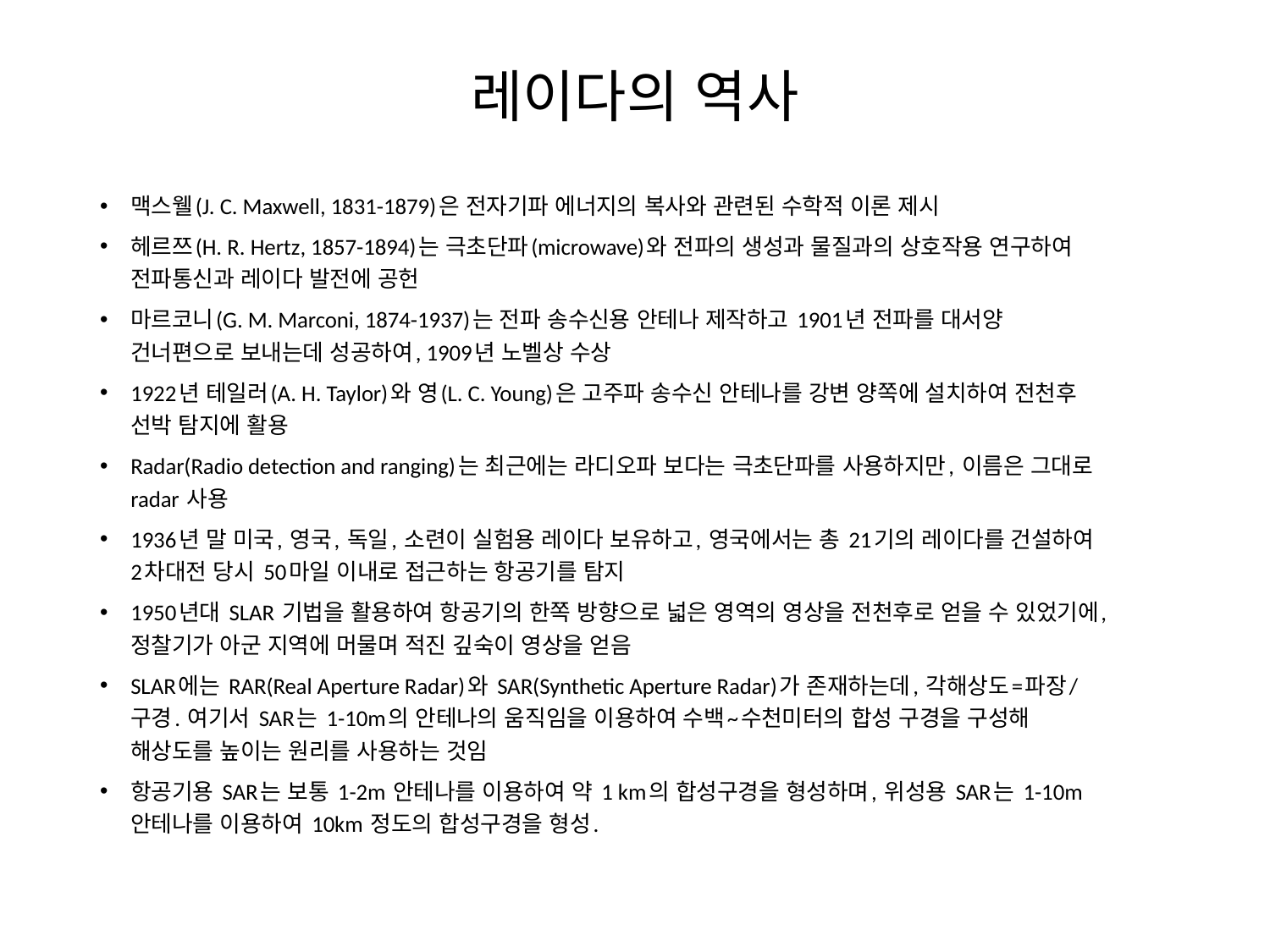

# 레이다의 역사
맥스웰(J. C. Maxwell, 1831-1879)은 전자기파 에너지의 복사와 관련된 수학적 이론 제시
헤르쯔(H. R. Hertz, 1857-1894)는 극초단파(microwave)와 전파의 생성과 물질과의 상호작용 연구하여 전파통신과 레이다 발전에 공헌
마르코니(G. M. Marconi, 1874-1937)는 전파 송수신용 안테나 제작하고 1901년 전파를 대서양 건너편으로 보내는데 성공하여, 1909년 노벨상 수상
1922년 테일러(A. H. Taylor)와 영(L. C. Young)은 고주파 송수신 안테나를 강변 양쪽에 설치하여 전천후 선박 탐지에 활용
Radar(Radio detection and ranging)는 최근에는 라디오파 보다는 극초단파를 사용하지만, 이름은 그대로 radar 사용
1936년 말 미국, 영국, 독일, 소련이 실험용 레이다 보유하고, 영국에서는 총 21기의 레이다를 건설하여 2차대전 당시 50마일 이내로 접근하는 항공기를 탐지
1950년대 SLAR 기법을 활용하여 항공기의 한쪽 방향으로 넓은 영역의 영상을 전천후로 얻을 수 있었기에, 정찰기가 아군 지역에 머물며 적진 깊숙이 영상을 얻음
SLAR에는 RAR(Real Aperture Radar)와 SAR(Synthetic Aperture Radar)가 존재하는데, 각해상도=파장/구경. 여기서 SAR는 1-10m의 안테나의 움직임을 이용하여 수백~수천미터의 합성 구경을 구성해 해상도를 높이는 원리를 사용하는 것임
항공기용 SAR는 보통 1-2m 안테나를 이용하여 약 1 km의 합성구경을 형성하며, 위성용 SAR는 1-10m 안테나를 이용하여 10km 정도의 합성구경을 형성.